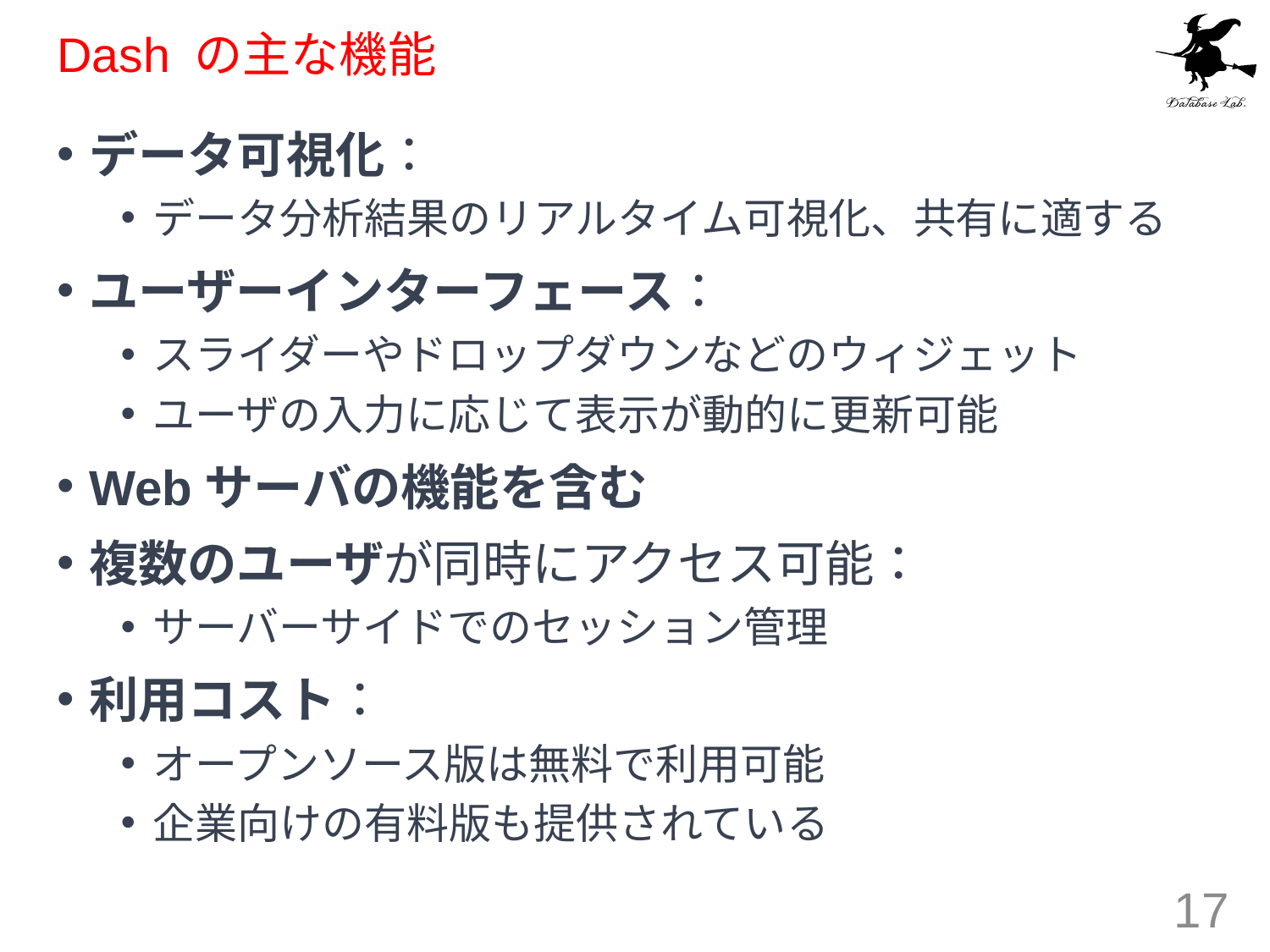

# Dash の主な機能
データ可視化：
データ分析結果のリアルタイム可視化、共有に適する
ユーザーインターフェース：
スライダーやドロップダウンなどのウィジェット
ユーザの入力に応じて表示が動的に更新可能
Webサーバの機能を含む
複数のユーザが同時にアクセス可能：
サーバーサイドでのセッション管理
利用コスト：
オープンソース版は無料で利用可能
企業向けの有料版も提供されている

17